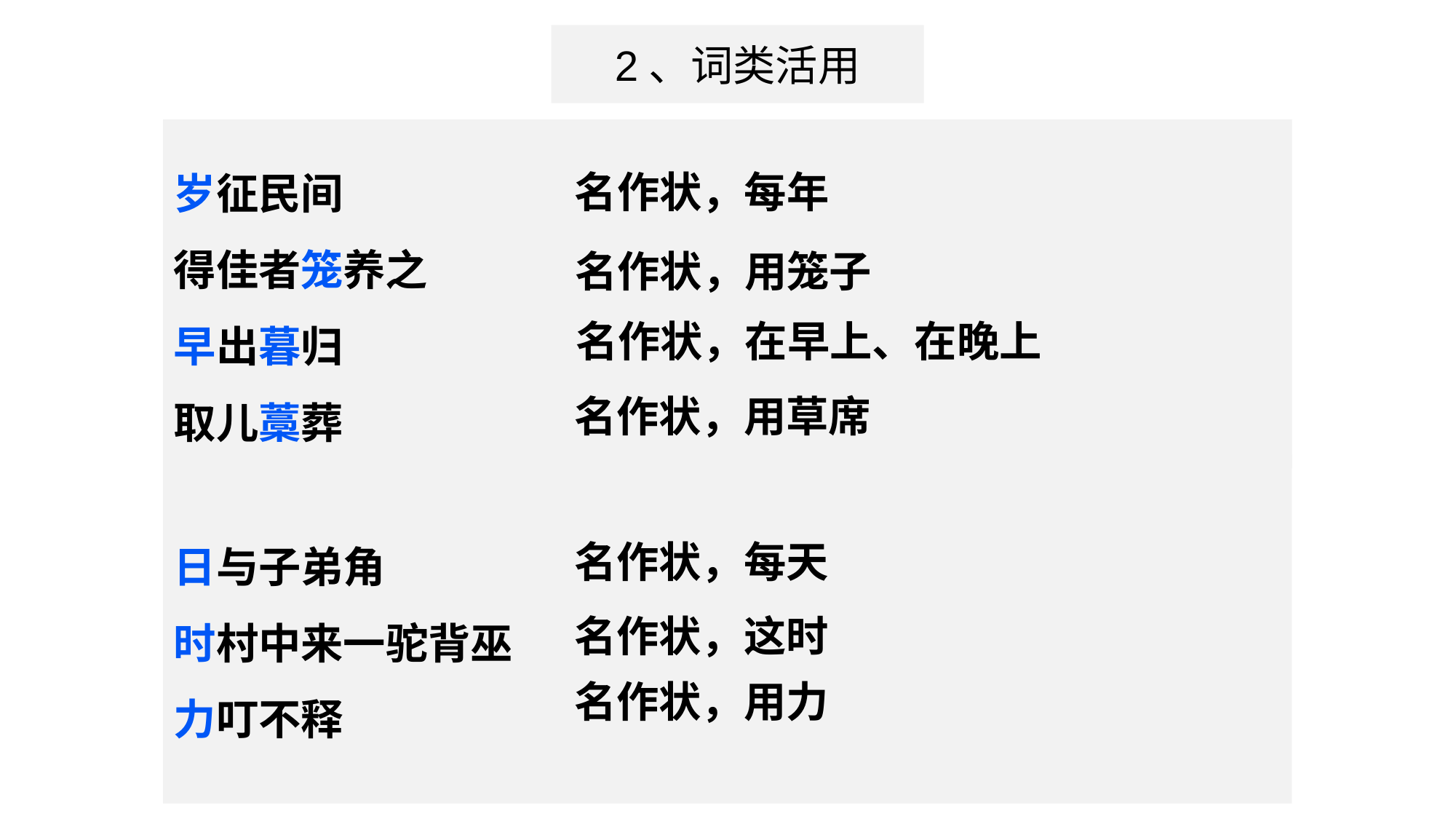

2、词类活用
岁征民间
得佳者笼养之
早出暮归
取儿藁葬
名作状，每年
名作状，用笼子
名作状，在早上、在晚上
名作状，用草席
日与子弟角
时村中来一驼背巫
力叮不释
名作状，每天
名作状，这时
名作状，用力